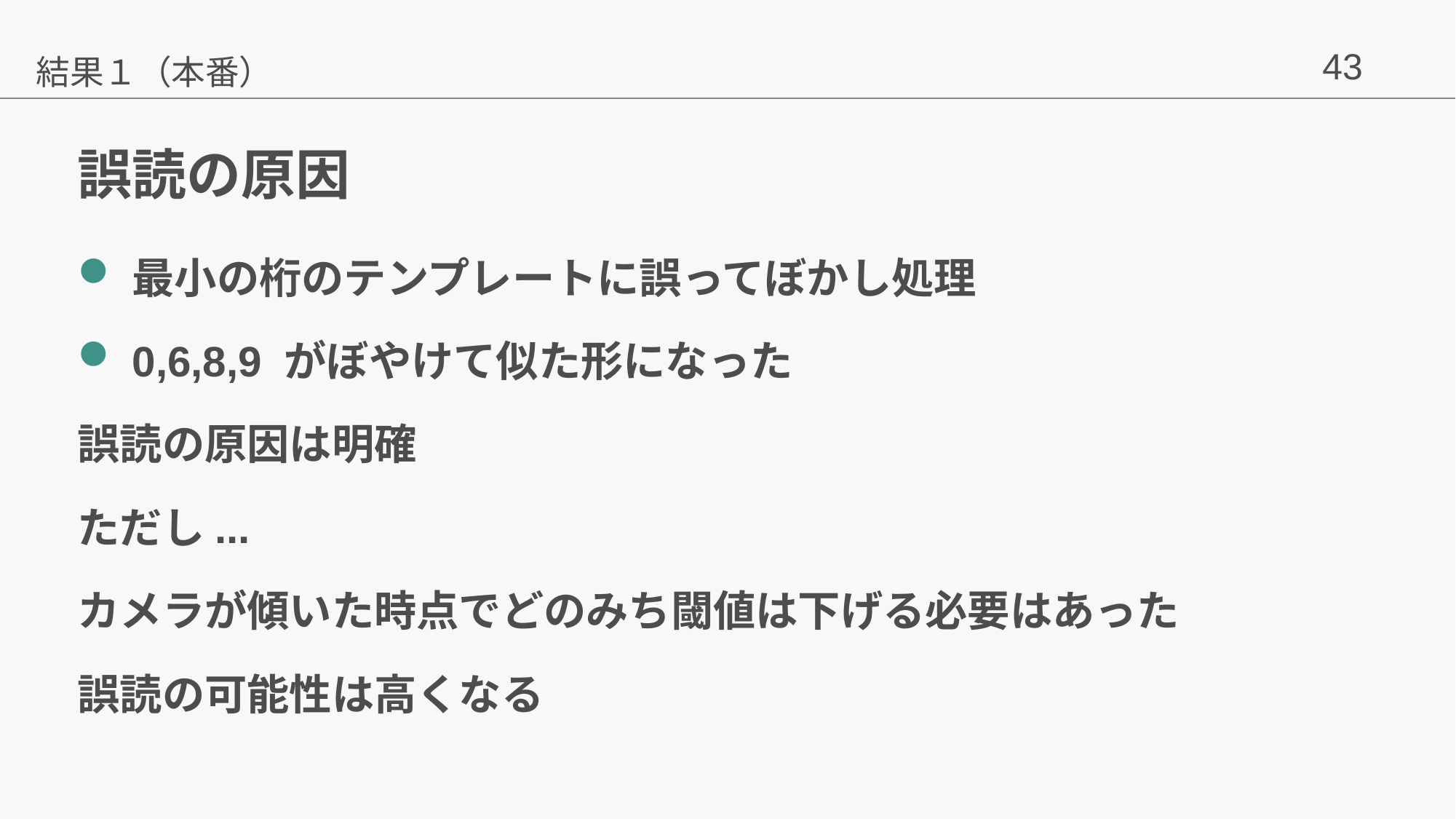

結果１（本番）
# 誤読の原因
最小の桁のテンプレートに誤ってぼかし処理
0,6,8,9 がぼやけて似た形になった
誤読の原因は明確
ただし...
カメラが傾いた時点でどのみち閾値は下げる必要はあった
誤読の可能性は高くなる